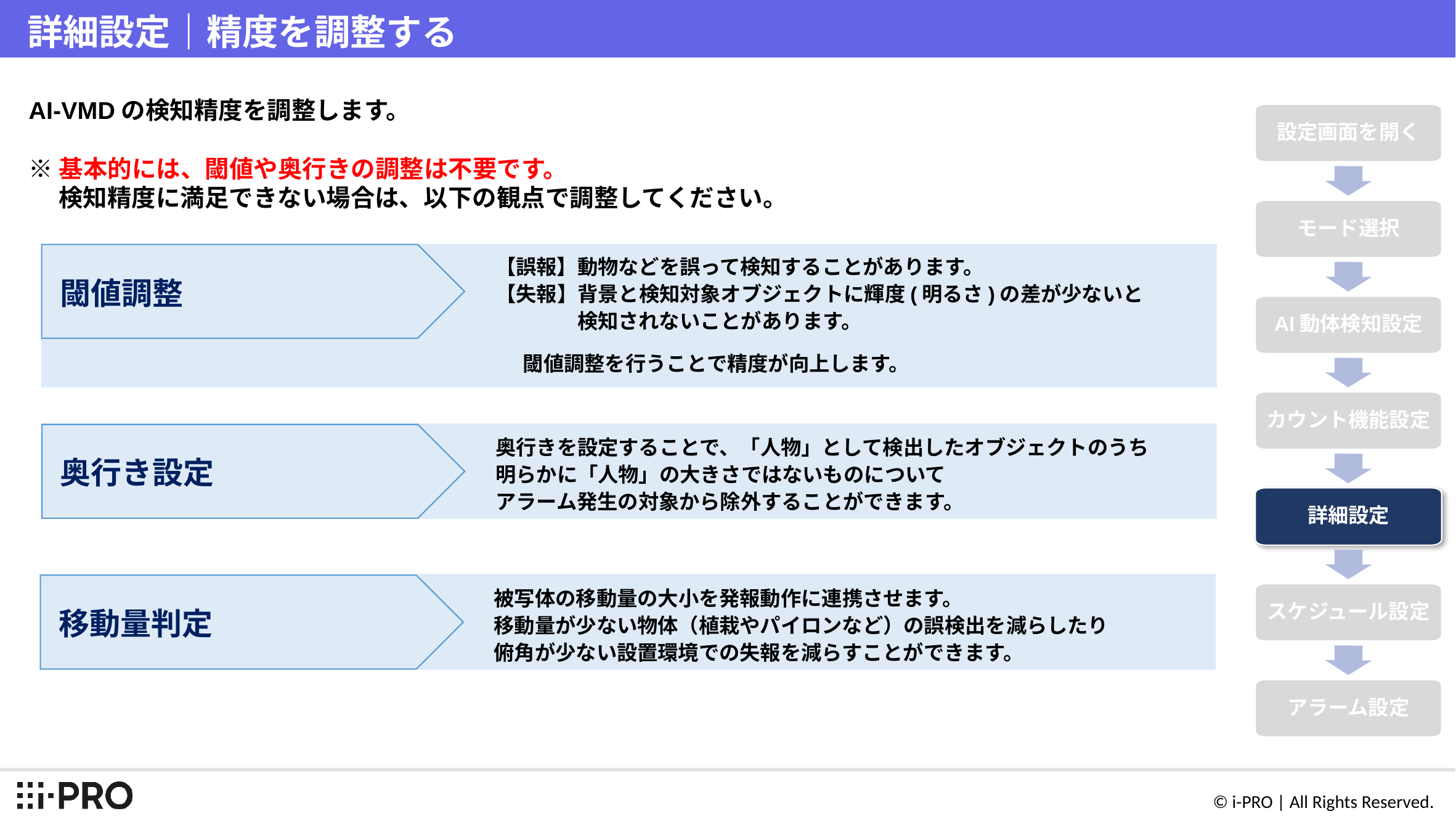

# 詳細設定｜精度を調整する
AI-VMDの検知精度を調整します。

※基本的には、閾値や奥行きの調整は不要です。
　 検知精度に満足できない場合は、以下の観点で調整してください。

設定画面を開く

モード選択

AI動体検知設定

カウント機能設定

詳細設定

スケジュール設定

アラーム設定

【誤報】動物などを誤って検知することがあります。
【失報】背景と検知対象オブジェクトに輝度(明るさ)の差が少ないと
検知されないことがあります。
閾値調整を行うことで精度が向上します。
閾値調整

奥行きを設定することで、「人物」として検出したオブジェクトのうち
明らかに「人物」の大きさではないものについて
アラーム発生の対象から除外することができます。
奥行き設定

被写体の移動量の大小を発報動作に連携させます。
移動量が少ない物体（植栽やパイロンなど）の誤検出を減らしたり
俯角が少ない設置環境での失報を減らすことができます。
移動量判定